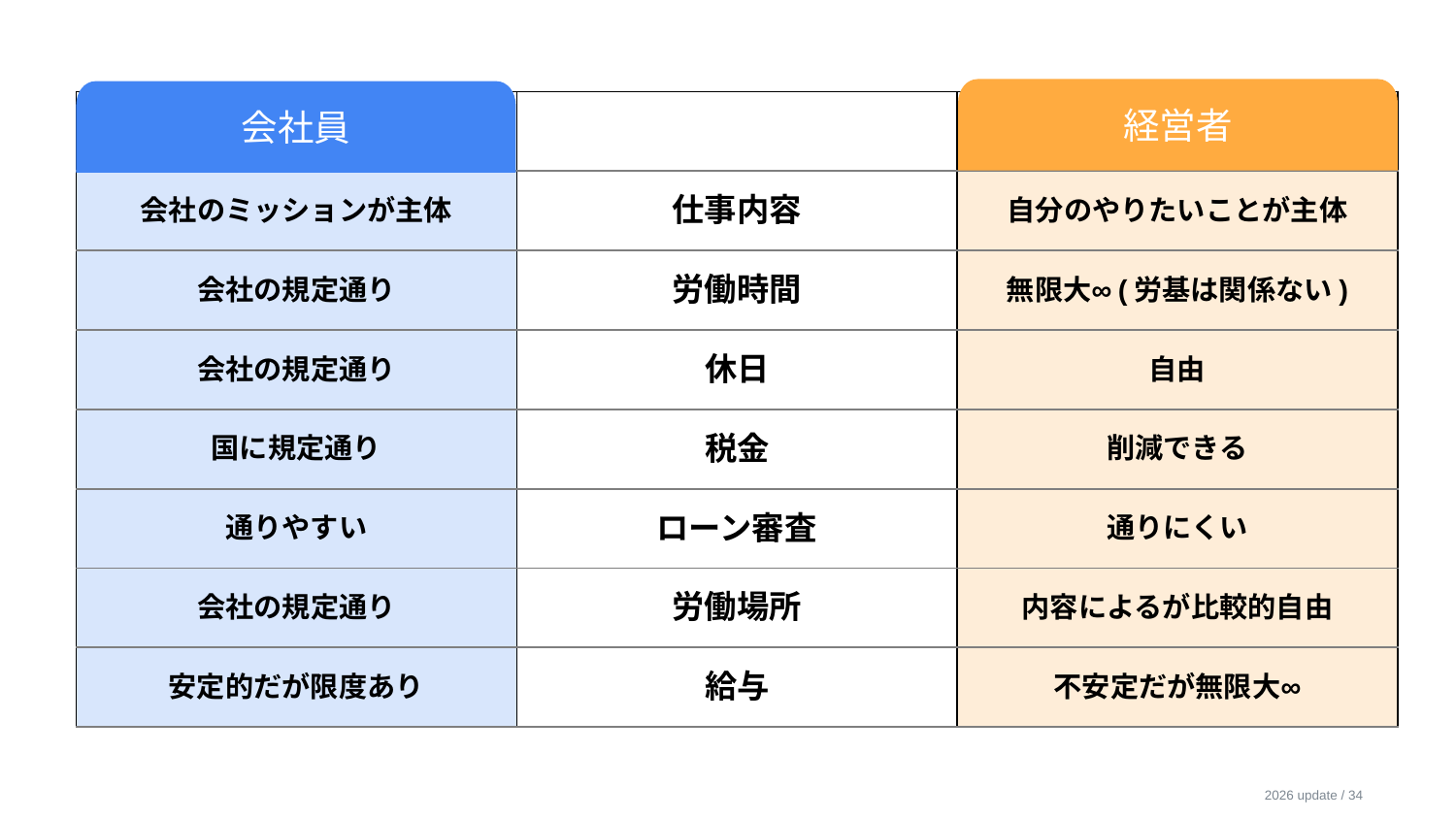

経営者
会社員
| 会社員 |  | 経営者 |
| --- | --- | --- |
| 会社のミッションが主体 | 仕事内容 | 自分のやりたいことが主体 |
| 会社の規定通り | 労働時間 | 無限大∞(労基は関係ない) |
| 会社の規定通り | 休日 | 自由 |
| 国に規定通り | 税金 | 削減できる |
| 通りやすい | ローン審査 | 通りにくい |
| 会社の規定通り | 労働場所 | 内容によるが比較的自由 |
| 安定的だが限度あり | 給与 | 不安定だが無限大∞ |
2026 update / 34